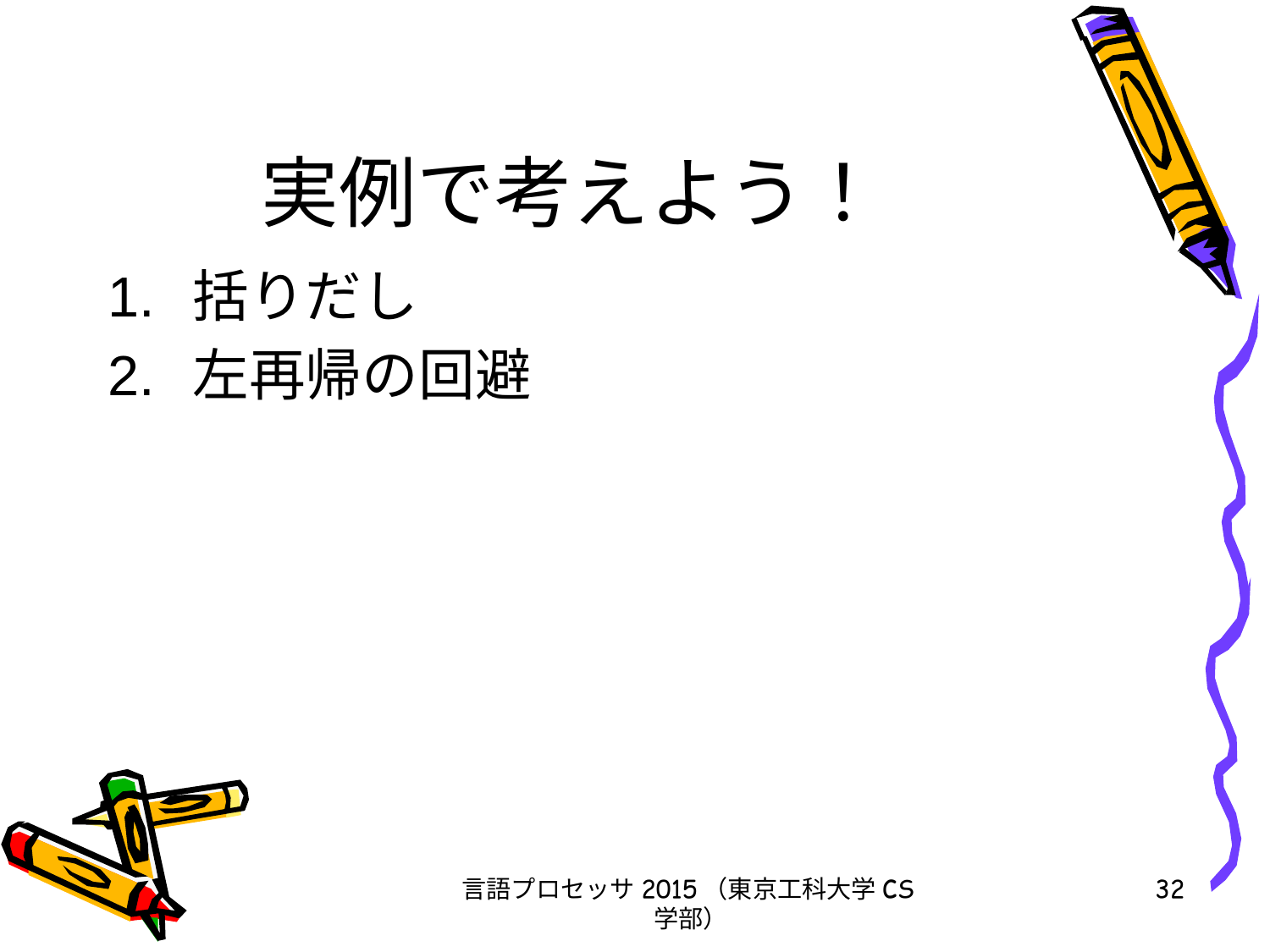

# 実例で考えよう！
括りだし
左再帰の回避
言語プロセッサ2015（東京工科大学CS学部）
32